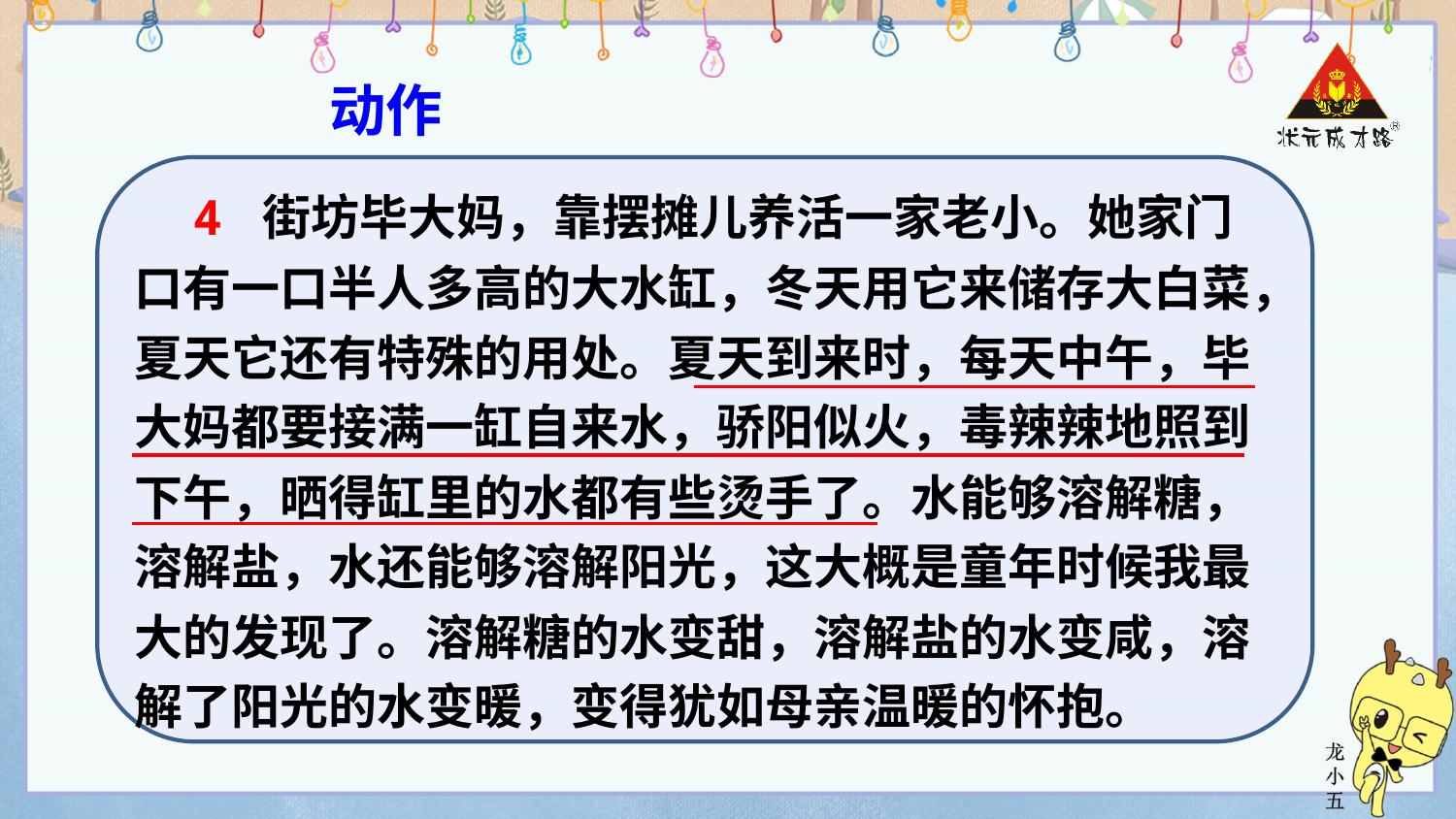

动作

  4 街坊毕大妈，靠摆摊儿养活一家老小。她家门口有一口半人多高的大水缸，冬天用它来储存大白菜，夏天它还有特殊的用处。夏天到来时，每天中午，毕大妈都要接满一缸自来水，骄阳似火，毒辣辣地照到下午，晒得缸里的水都有些烫手了。水能够溶解糖，溶解盐，水还能够溶解阳光，这大概是童年时候我最大的发现了。溶解糖的水变甜，溶解盐的水变咸，溶解了阳光的水变暖，变得犹如母亲温暖的怀抱。